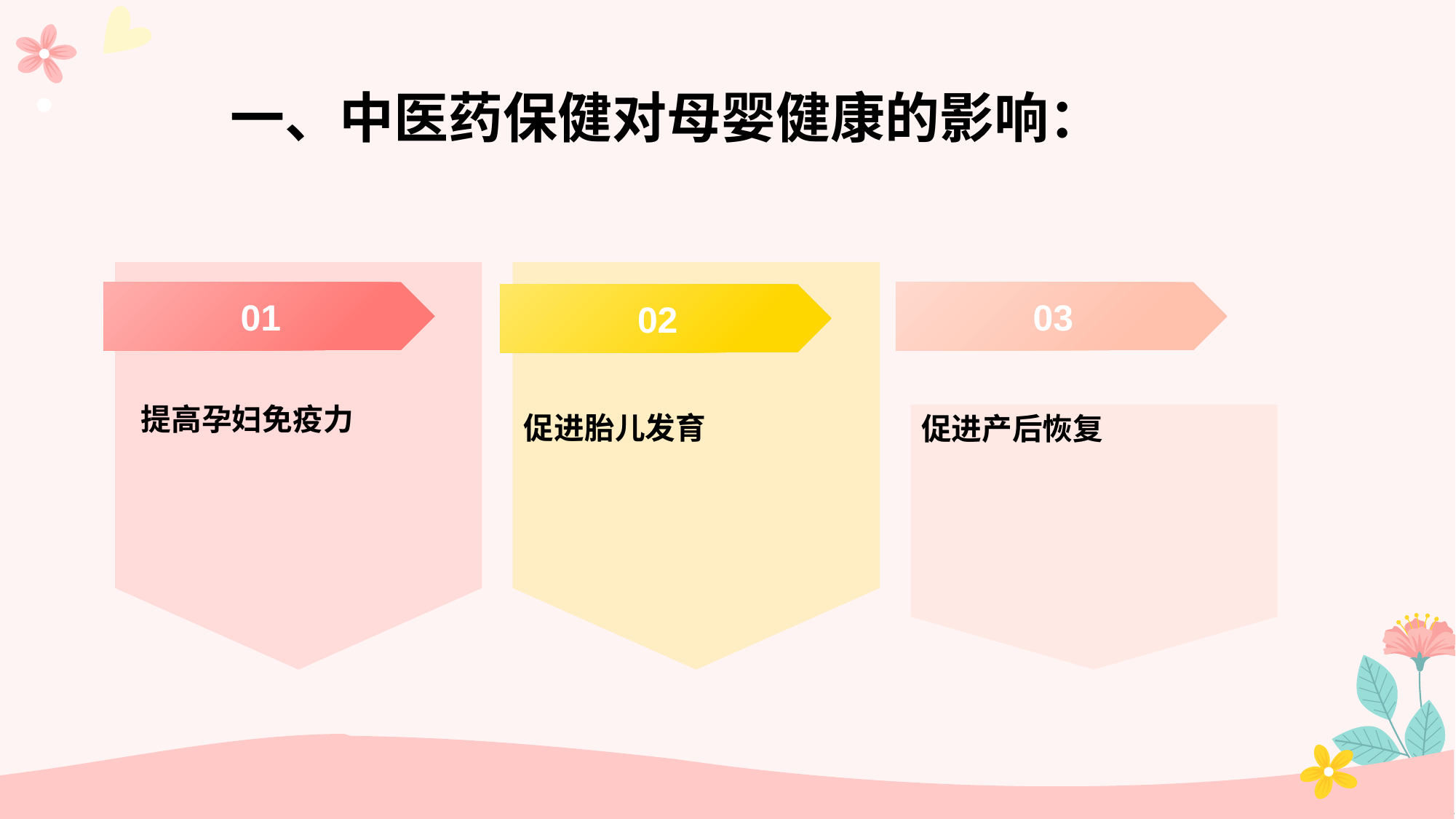

一、中医药保健对母婴健康的影响：

01

   提高孕妇免疫力

02

促进胎儿发育

03
促进产后恢复